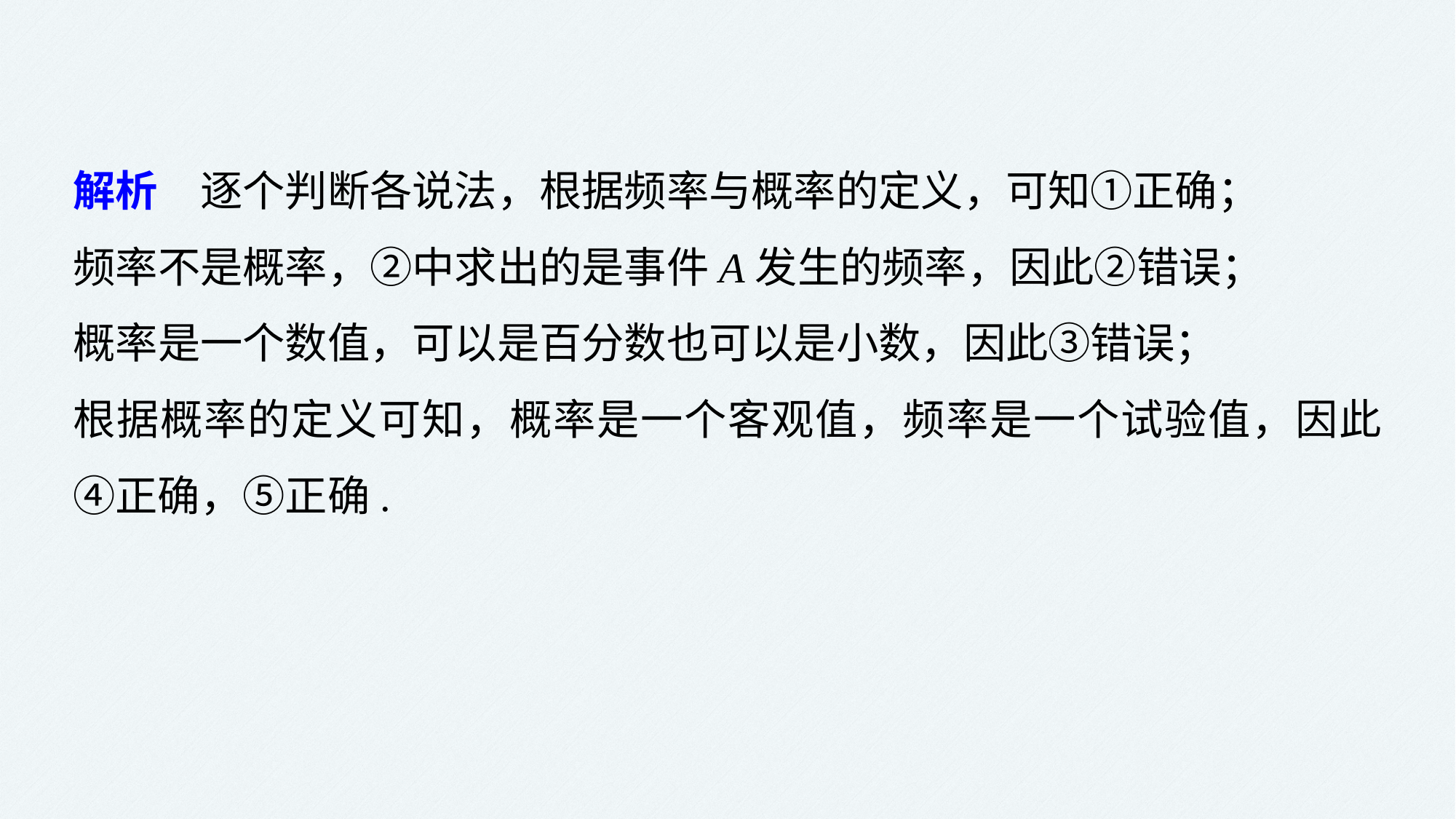

解析　逐个判断各说法，根据频率与概率的定义，可知①正确；
频率不是概率，②中求出的是事件A发生的频率，因此②错误；
概率是一个数值，可以是百分数也可以是小数，因此③错误；
根据概率的定义可知，概率是一个客观值，频率是一个试验值，因此④正确，⑤正确.